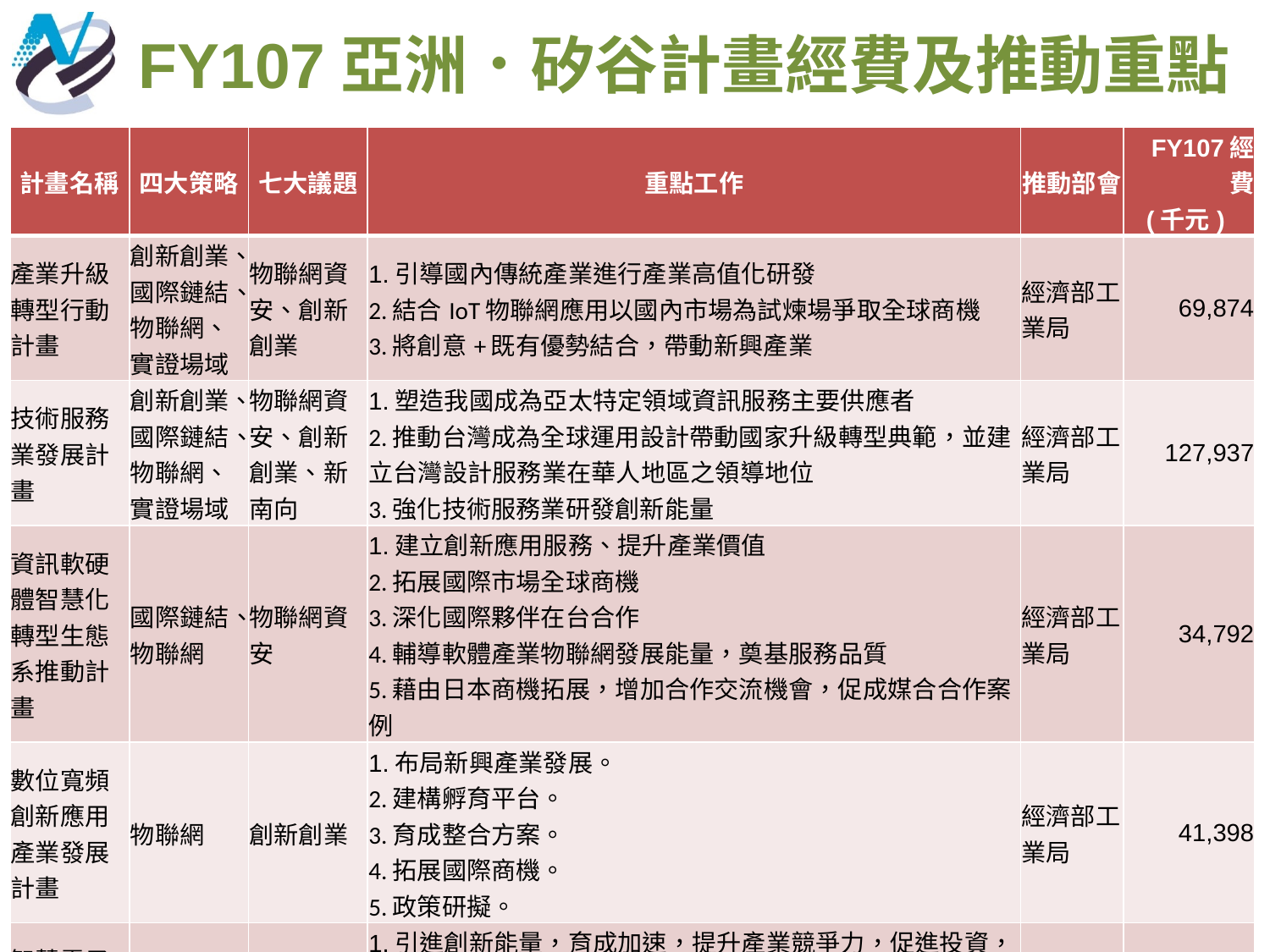

FY107亞洲．矽谷計畫經費及推動重點

| 計畫名稱 | 四大策略 | 七大議題 | 重點工作 | 推動部會 | FY107經費 (千元) |
| --- | --- | --- | --- | --- | --- |
| 產業升級轉型行動計畫 | 創新創業、國際鏈結、物聯網、實證場域 | 物聯網資安、創新創業 | 1.引導國內傳統產業進行產業高值化研發 2.結合IoT物聯網應用以國內市場為試煉場爭取全球商機 3.將創意+既有優勢結合，帶動新興產業 | 經濟部工業局 | 69,874 |
| 技術服務業發展計畫 | 創新創業、國際鏈結、物聯網、實證場域 | 物聯網資安、創新創業、新南向 | 1.塑造我國成為亞太特定領域資訊服務主要供應者 2.推動台灣成為全球運用設計帶動國家升級轉型典範，並建立台灣設計服務業在華人地區之領導地位 3.強化技術服務業研發創新能量 | 經濟部工業局 | 127,937 |
| 資訊軟硬體智慧化轉型生態系推動計畫 | 國際鏈結、物聯網 | 物聯網資安 | 1.建立創新應用服務、提升產業價值 2.拓展國際市場全球商機 3.深化國際夥伴在台合作 4.輔導軟體產業物聯網發展能量，奠基服務品質 5.藉由日本商機拓展，增加合作交流機會，促成媒合合作案例 | 經濟部工業局 | 34,792 |
| 數位寬頻創新應用產業發展計畫 | 物聯網 | 創新創業 | 1.布局新興產業發展。 2.建構孵育平台。 3.育成整合方案。 4.拓展國際商機。 5.政策研擬。 | 經濟部工業局 | 41,398 |
| 智慧電子產業推動計畫 | 創新創業 | 創新創業 | 1.引進創新能量，育成加速，提升產業競爭力，促進投資，創造就業，發展台灣物聯網創新應用及產業生態系。 2.培育物聯網關鍵技術及創新人才，推動智慧電子廠商投入物聯網之創新應用，建構物聯網生態系 | 經濟部工業局 | 154,612 |
27